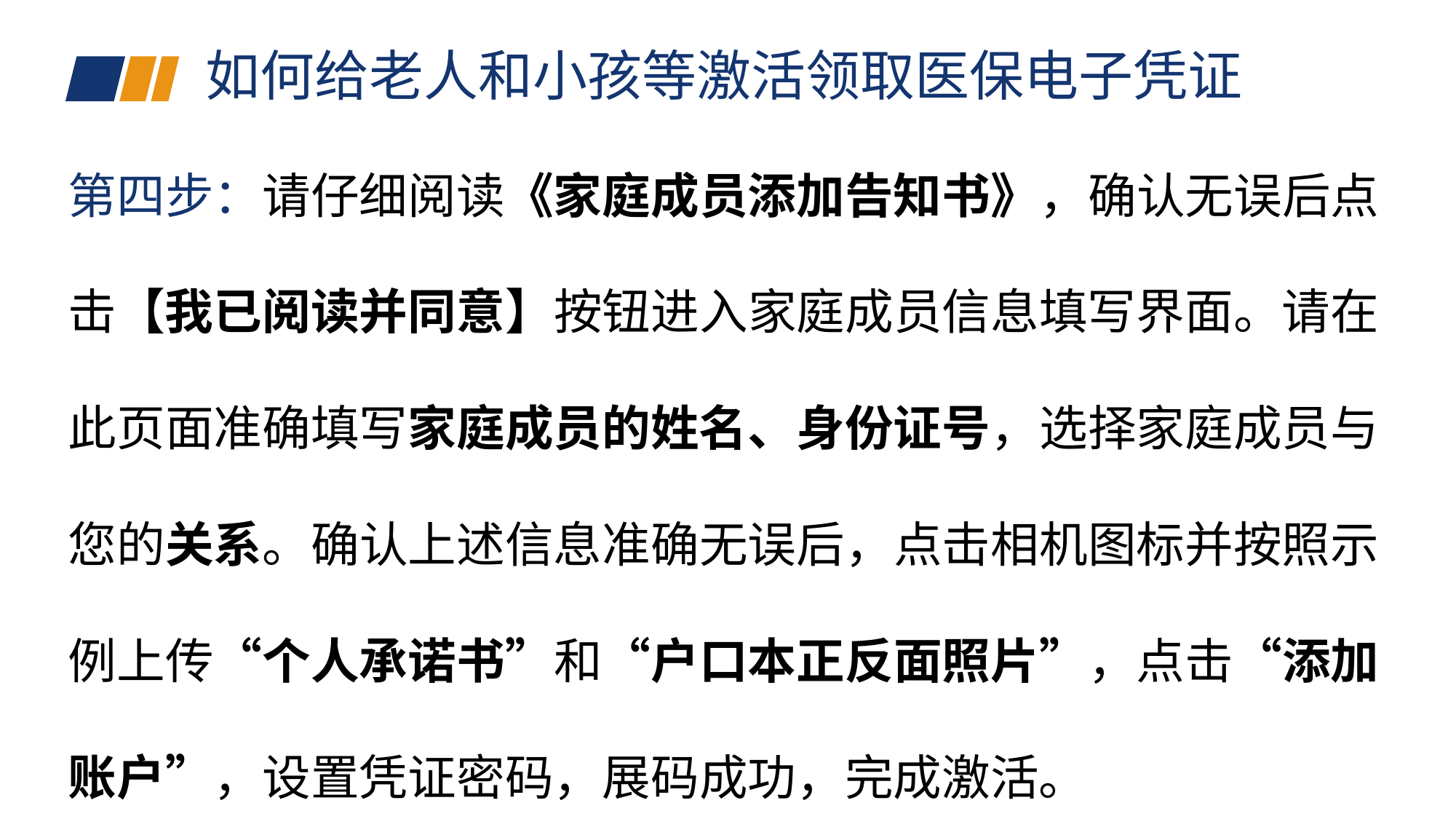

如何给老人和小孩等激活领取医保电子凭证

第四步：请仔细阅读《家庭成员添加告知书》，确认无误后点击【我已阅读并同意】按钮进入家庭成员信息填写界面。请在此页面准确填写家庭成员的姓名、身份证号，选择家庭成员与您的关系。确认上述信息准确无误后，点击相机图标并按照示例上传“个人承诺书”和“户口本正反面照片”，点击“添加账户”，设置凭证密码，展码成功，完成激活。